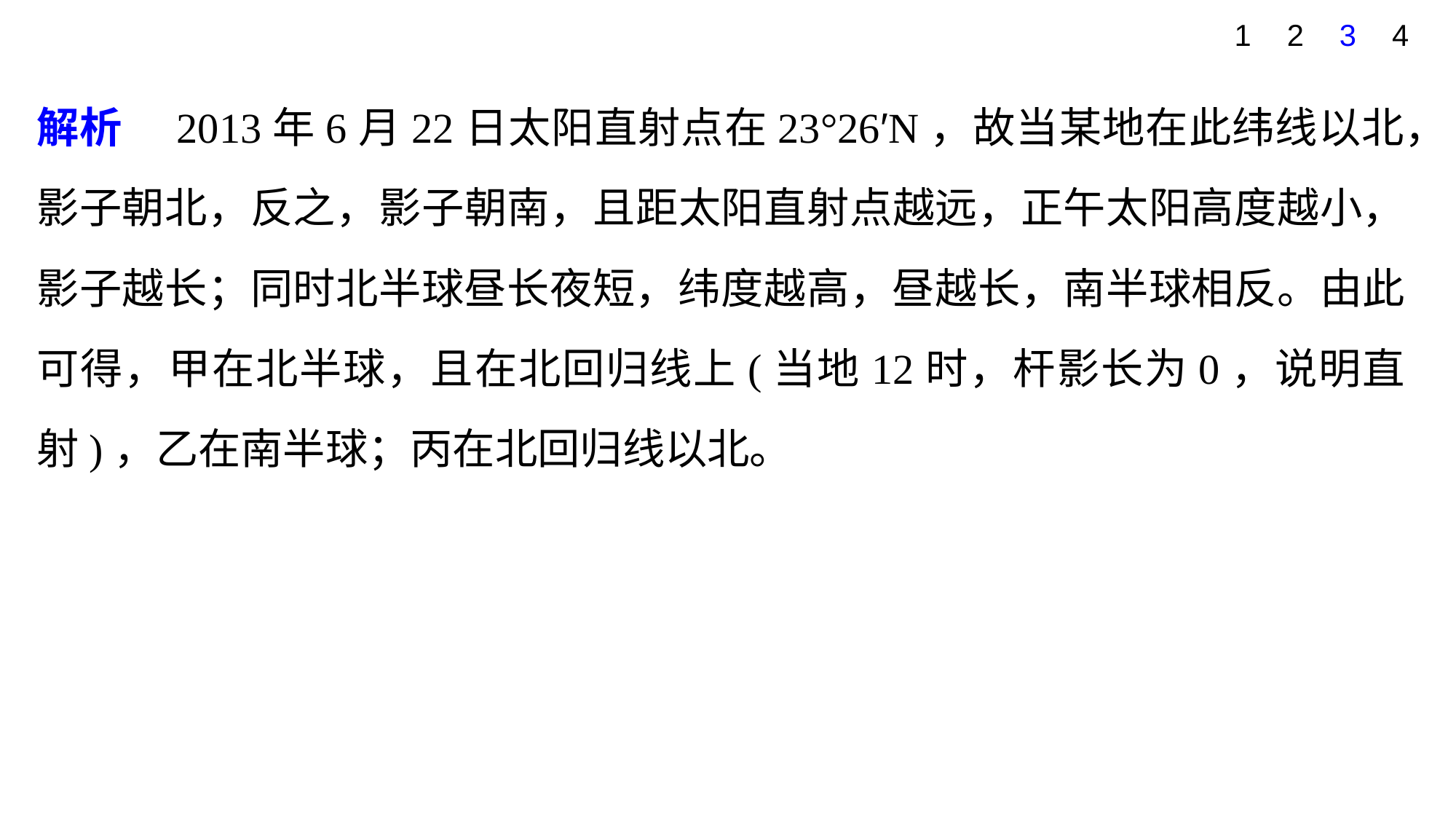

1
2
3
4
解析　2013年6月22日太阳直射点在23°26′N，故当某地在此纬线以北，影子朝北，反之，影子朝南，且距太阳直射点越远，正午太阳高度越小，影子越长；同时北半球昼长夜短，纬度越高，昼越长，南半球相反。由此可得，甲在北半球，且在北回归线上(当地12时，杆影长为0，说明直射)，乙在南半球；丙在北回归线以北。